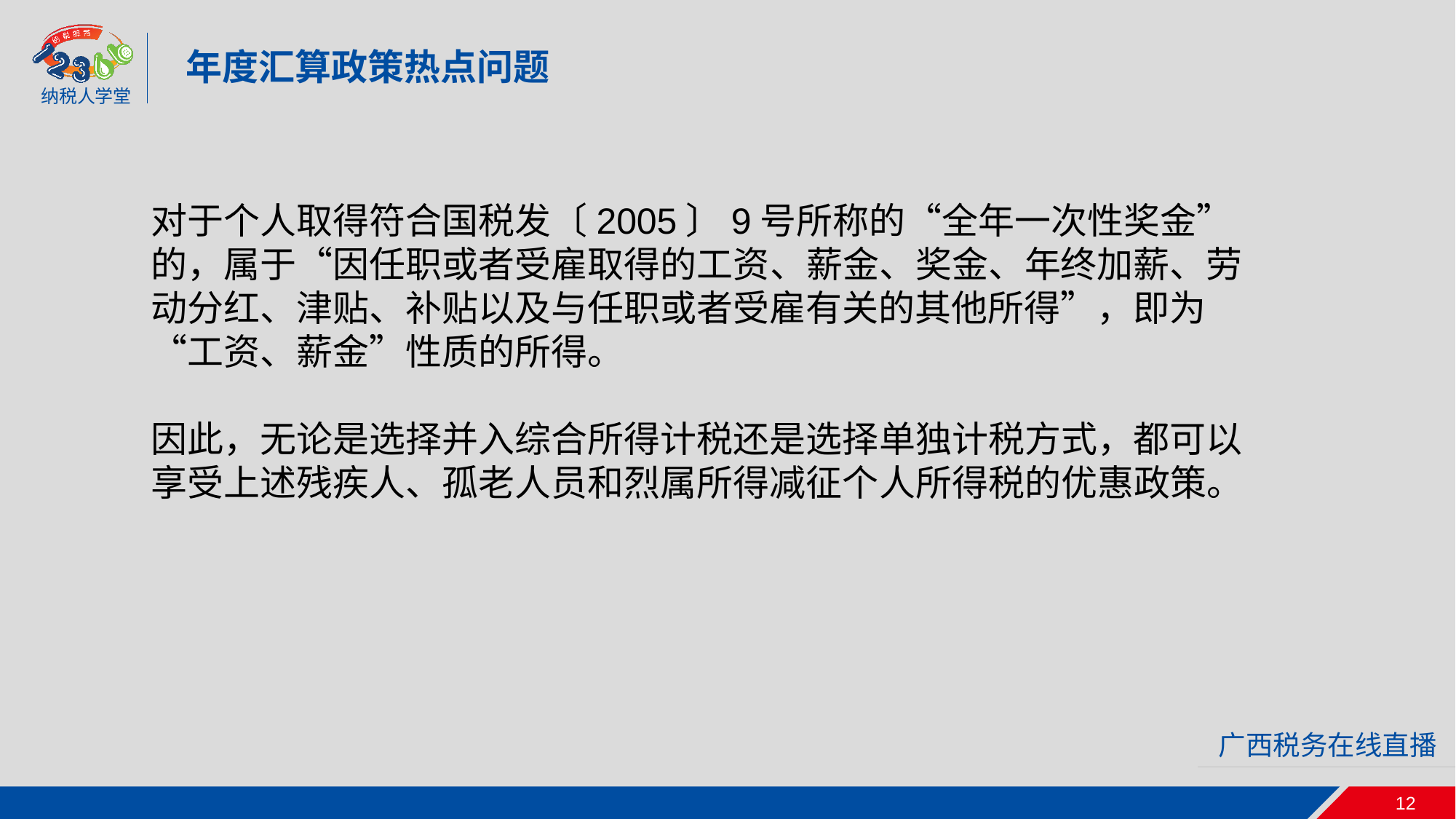

年度汇算政策热点问题
对于个人取得符合国税发〔2005〕9号所称的“全年一次性奖金”的，属于“因任职或者受雇取得的工资、薪金、奖金、年终加薪、劳动分红、津贴、补贴以及与任职或者受雇有关的其他所得”，即为“工资、薪金”性质的所得。

因此，无论是选择并入综合所得计税还是选择单独计税方式，都可以享受上述残疾人、孤老人员和烈属所得减征个人所得税的优惠政策。